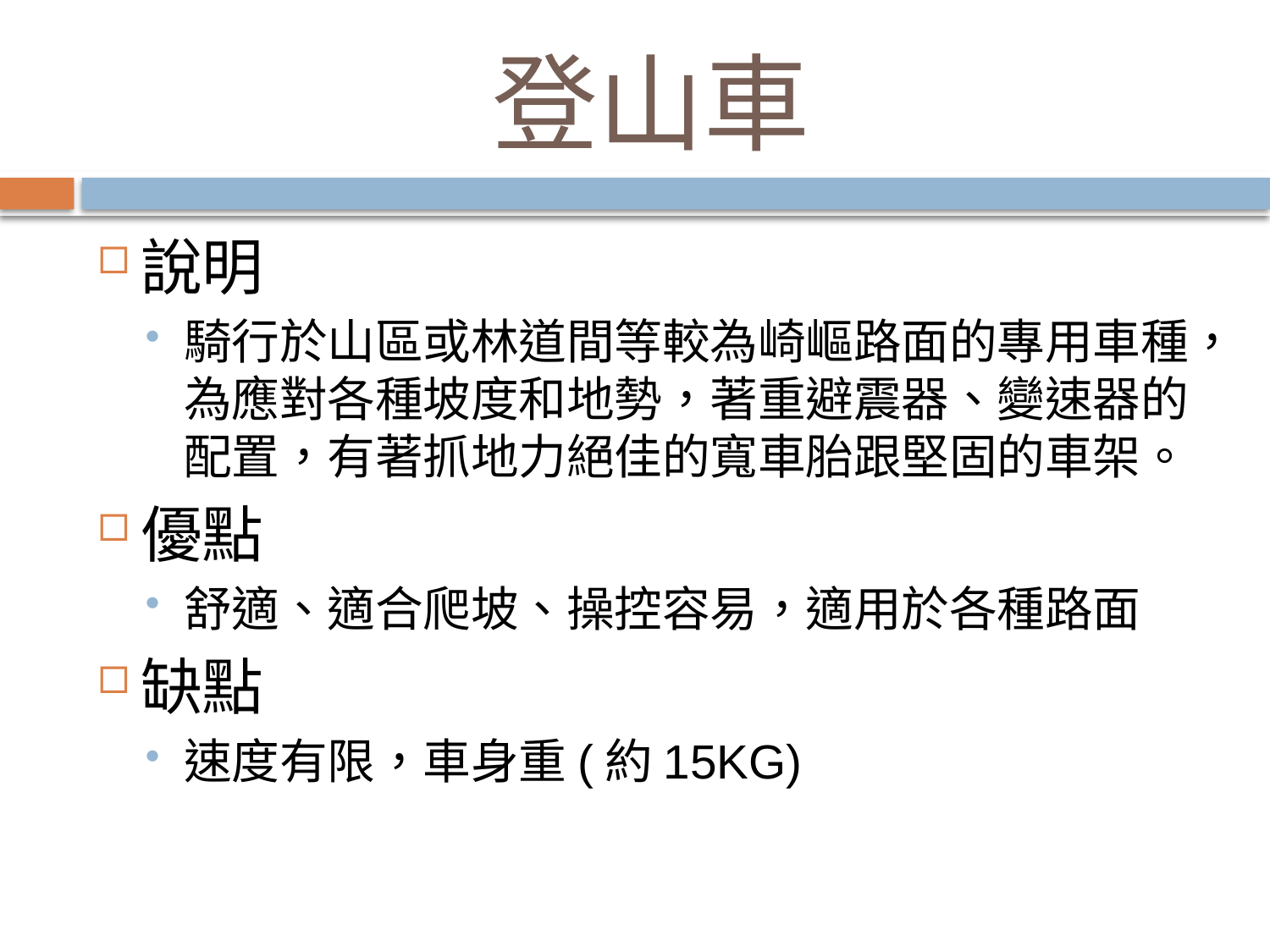

# 登山車
說明
騎行於山區或林道間等較為崎嶇路面的專用車種，為應對各種坡度和地勢，著重避震器、變速器的配置，有著抓地力絕佳的寬車胎跟堅固的車架。
優點
舒適、適合爬坡、操控容易，適用於各種路面
缺點
速度有限，車身重(約15KG)